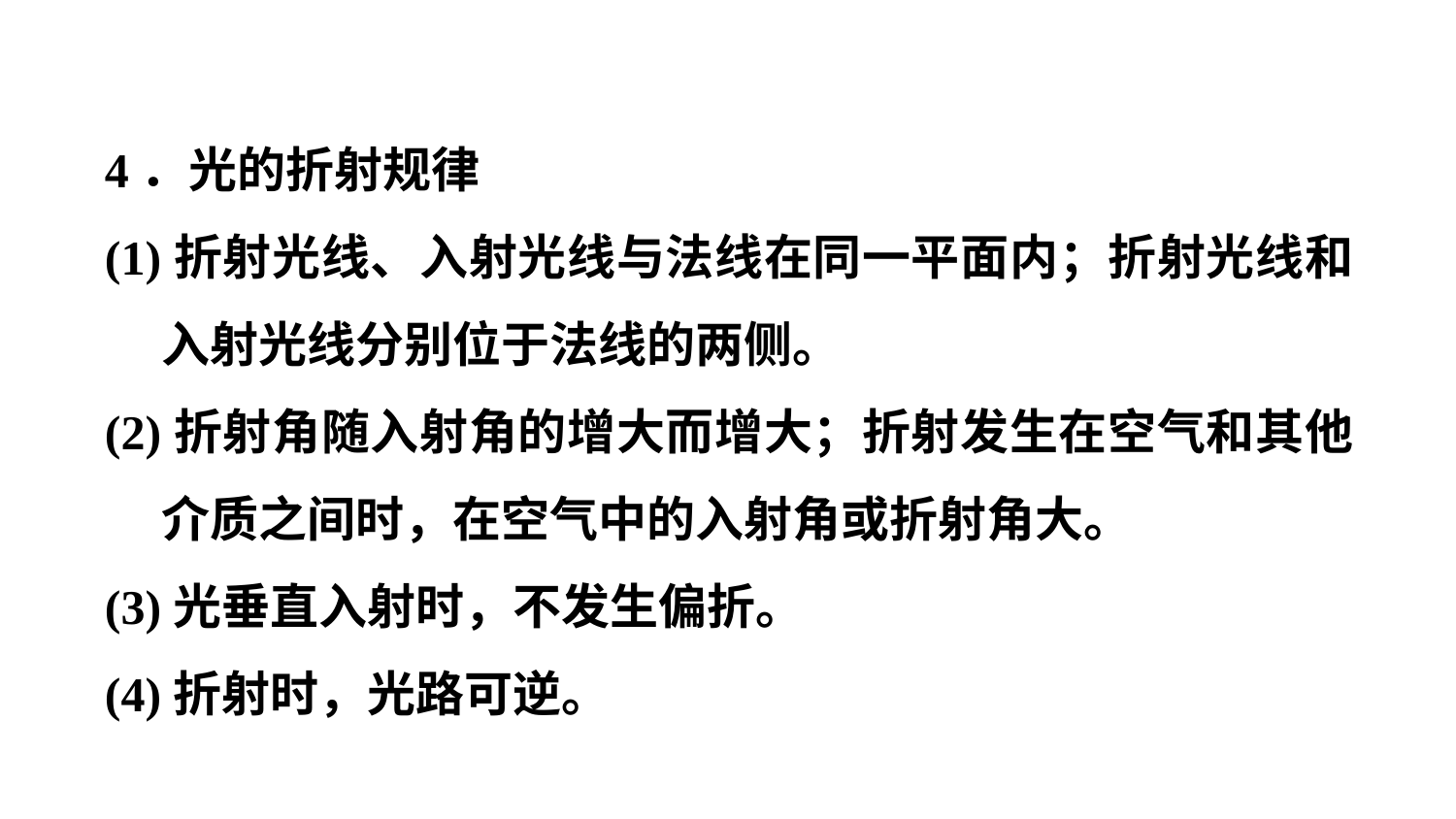

4．光的折射规律
(1)折射光线、入射光线与法线在同一平面内；折射光线和入射光线分别位于法线的两侧。
(2)折射角随入射角的增大而增大；折射发生在空气和其他介质之间时，在空气中的入射角或折射角大。
(3)光垂直入射时，不发生偏折。
(4)折射时，光路可逆。